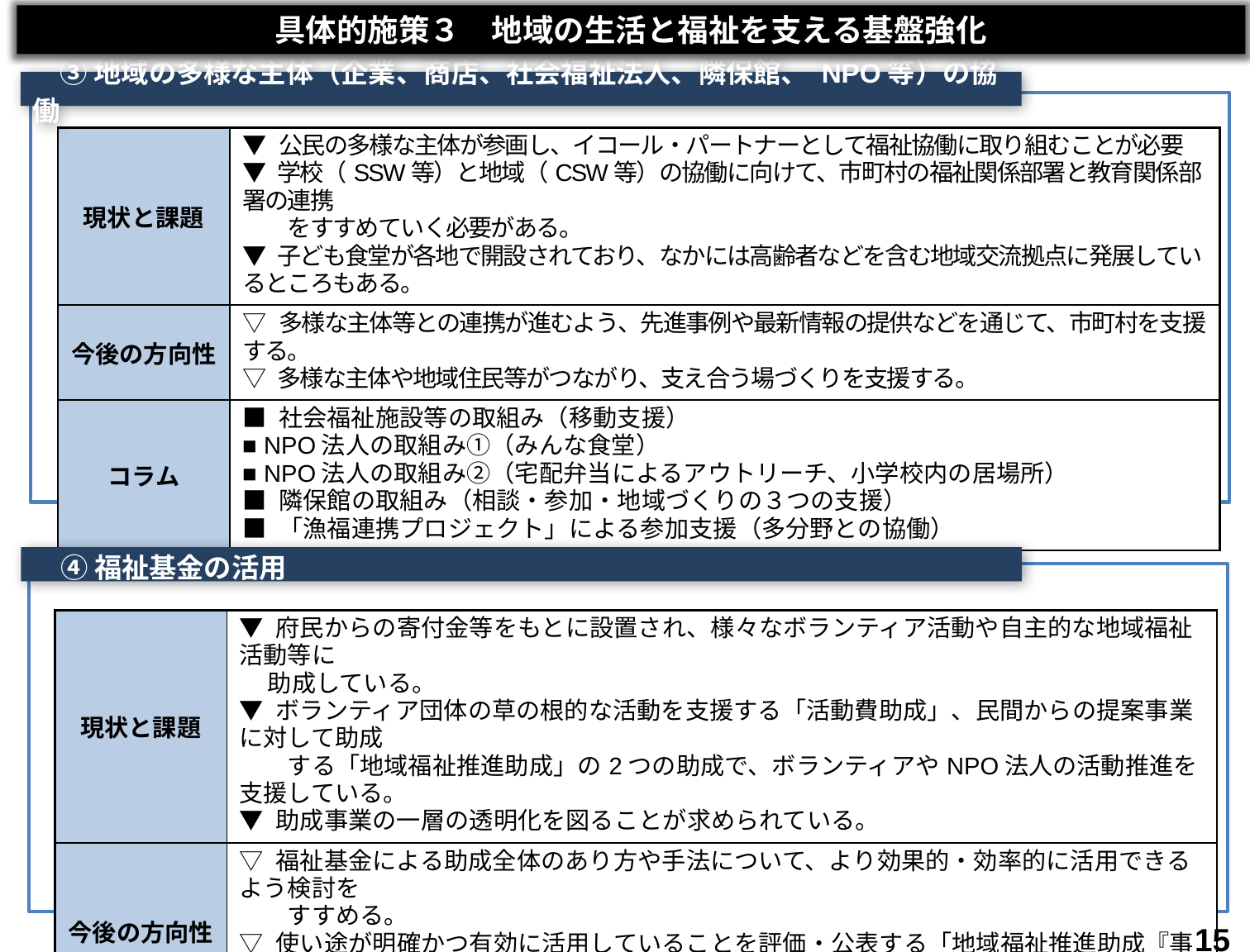

具体的施策３　地域の生活と福祉を支える基盤強化
　③ 地域の多様な主体（企業、商店、社会福祉法人、隣保館、 NPO等）の協働

| 現状と課題 | ▼ 公民の多様な主体が参画し、イコール・パートナーとして福祉協働に取り組むことが必要 ▼ 学校（SSW等）と地域（CSW等）の協働に向けて、市町村の福祉関係部署と教育関係部署の連携 　　をすすめていく必要がある。 ▼ 子ども食堂が各地で開設されており、なかには高齢者などを含む地域交流拠点に発展しているところもある。 |
| --- | --- |
| 今後の方向性 | ▽ 多様な主体等との連携が進むよう、先進事例や最新情報の提供などを通じて、市町村を支援する。 ▽ 多様な主体や地域住民等がつながり、支え合う場づくりを支援する。 |
| コラム | ■ 社会福祉施設等の取組み（移動支援） ■ NPO法人の取組み①（みんな食堂） ■ NPO法人の取組み②（宅配弁当によるアウトリーチ、小学校内の居場所） ■ 隣保館の取組み（相談・参加・地域づくりの３つの支援） ■ 「漁福連携プロジェクト」による参加支援（多分野との協働） |
　④ 福祉基金の活用

| 現状と課題 | ▼ 府民からの寄付金等をもとに設置され、様々なボランティア活動や自主的な地域福祉活動等に 助成している。 ▼ ボランティア団体の草の根的な活動を支援する「活動費助成」、民間からの提案事業に対して助成 　　する「地域福祉推進助成」の2つの助成で、ボランティアやNPO法人の活動推進を支援している。 ▼ 助成事業の一層の透明化を図ることが求められている。 |
| --- | --- |
| 今後の方向性 | ▽ 福祉基金による助成全体のあり方や手法について、より効果的・効率的に活用できるよう検討を 　　すすめる。 ▽ 使い途が明確かつ有効に活用していることを評価・公表する「地域福祉推進助成『事業評価 　　制度』」を適切に運用する。 |
15